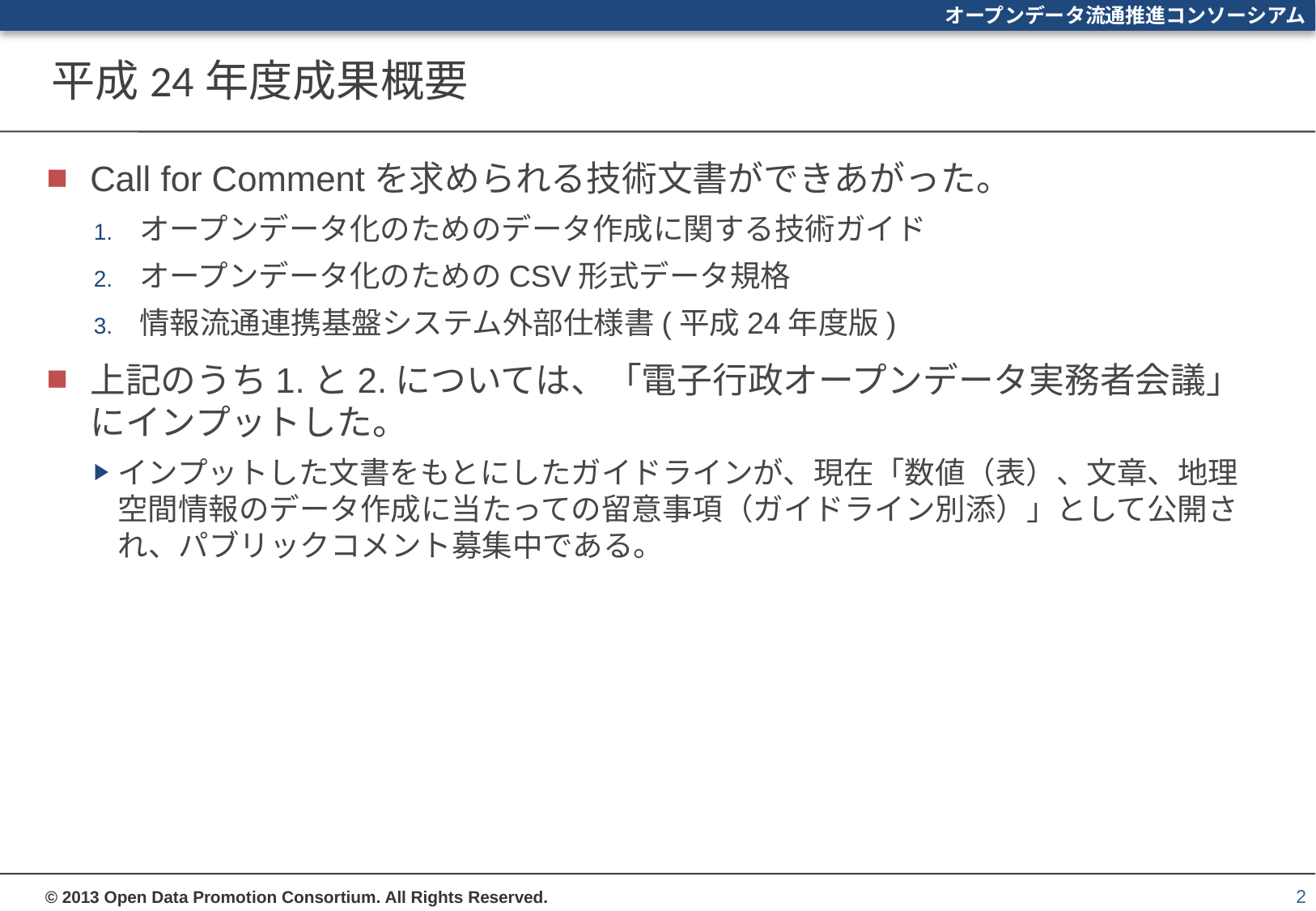

# 平成24年度成果概要
Call for Commentを求められる技術文書ができあがった。
オープンデータ化のためのデータ作成に関する技術ガイド
オープンデータ化のためのCSV形式データ規格
情報流通連携基盤システム外部仕様書(平成24年度版)
上記のうち1.と2.については、「電子行政オープンデータ実務者会議」にインプットした。
インプットした文書をもとにしたガイドラインが、現在「数値（表）、文章、地理空間情報のデータ作成に当たっての留意事項（ガイドライン別添）」として公開され、パブリックコメント募集中である。
2